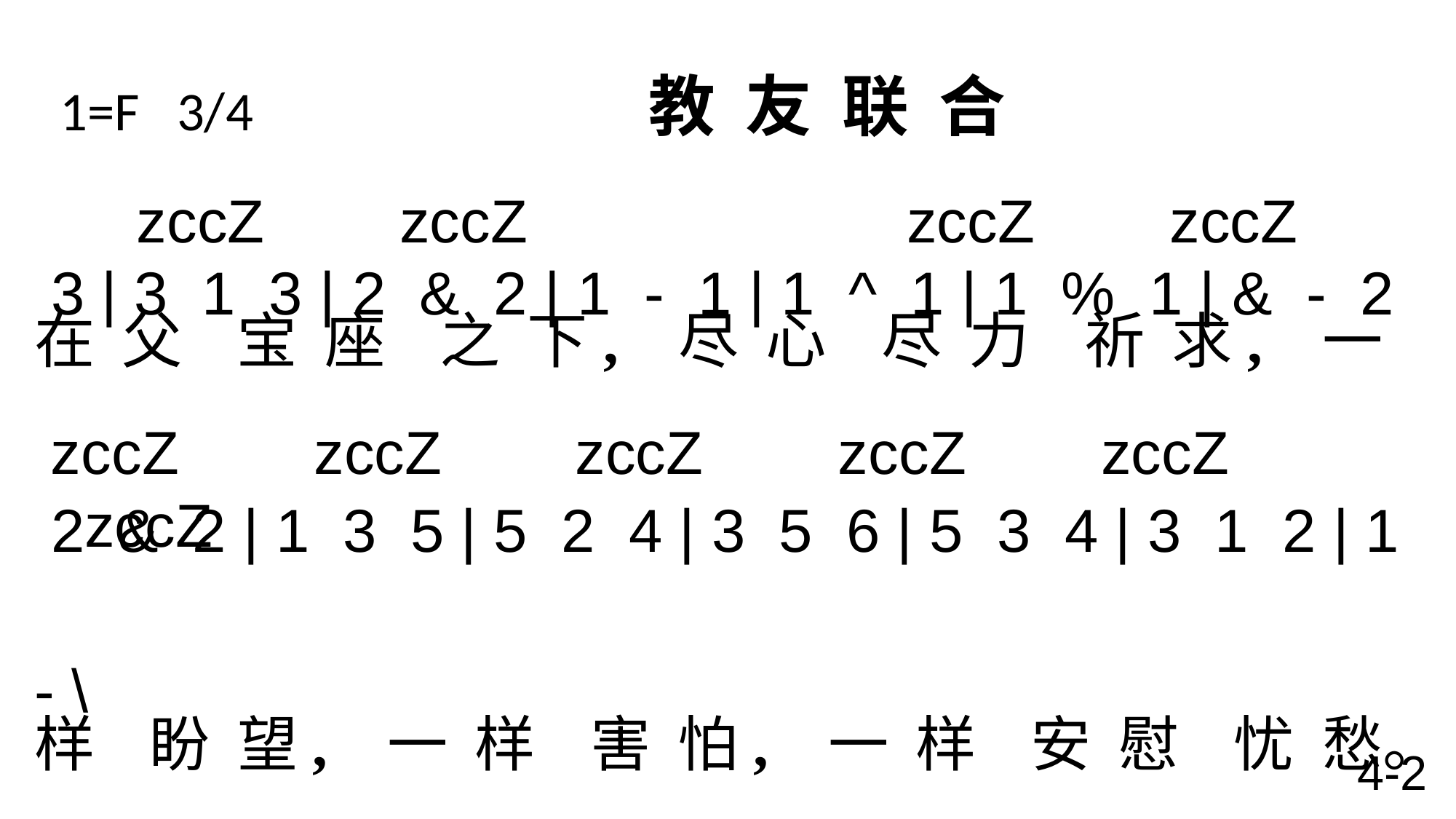

1=F   3/4                                 教  友  联  合
zccZ        zccZ                       zccZ        zccZ
 3 | 3  1  3 | 2  &  2 | 1  -  1 | 1  ^  1 | 1  %  1 | &  -  2
在  父    宝  座    之  下,   尽  心    尽  力    祈  求,   一
 2  &  2 | 1  3  5 | 5  2  4 | 3  5  6 | 5  3  4 | 3  1  2 | 1 - \
样    盼  望,   一  样    害  怕,   一  样    安  慰    忧  愁。
zccZ        zccZ         zccZ        zccZ        zccZ        zccZ
4-2